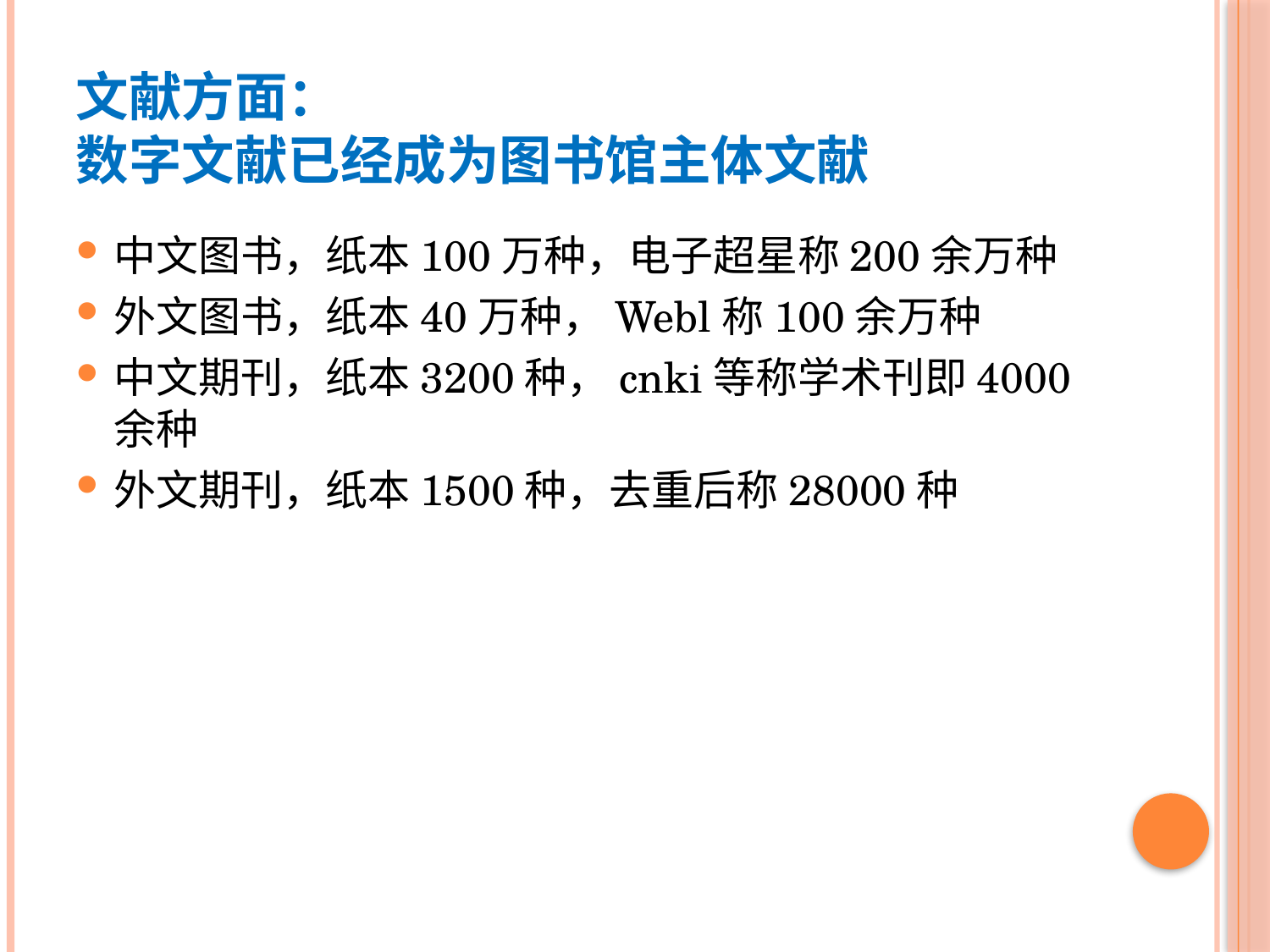

# 文献方面： 数字文献已经成为图书馆主体文献
中文图书，纸本100万种，电子超星称200余万种
外文图书，纸本40万种，Webl称100余万种
中文期刊，纸本3200种，cnki等称学术刊即4000余种
外文期刊，纸本1500种，去重后称28000种